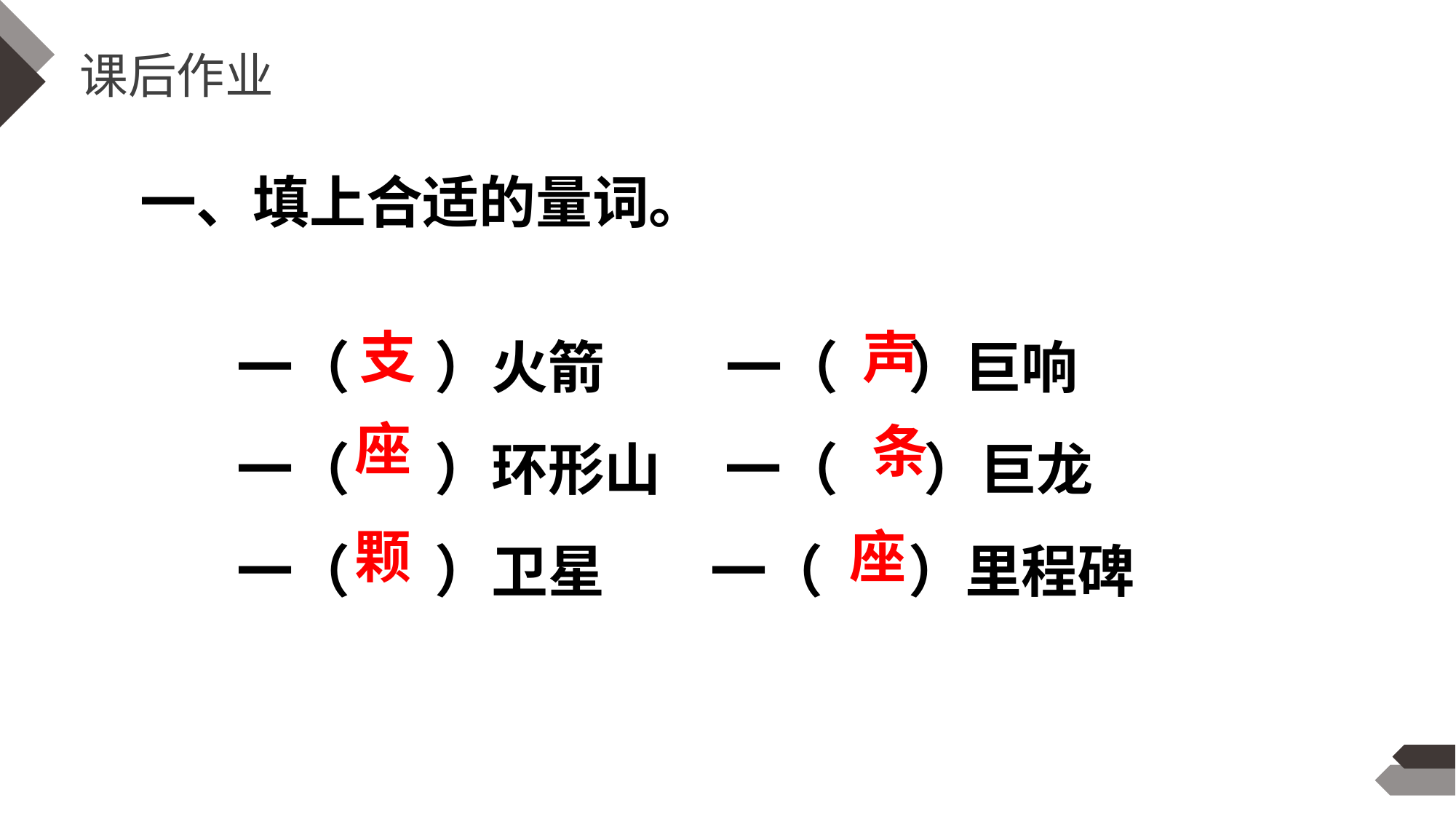

课后作业
一、填上合适的量词。
 一（   ）火箭       一（   ）巨响
 一（   ）环形山     一（   ）巨龙
 一（   ）卫星       一（   ）里程碑
支
声
座
条
颗
座